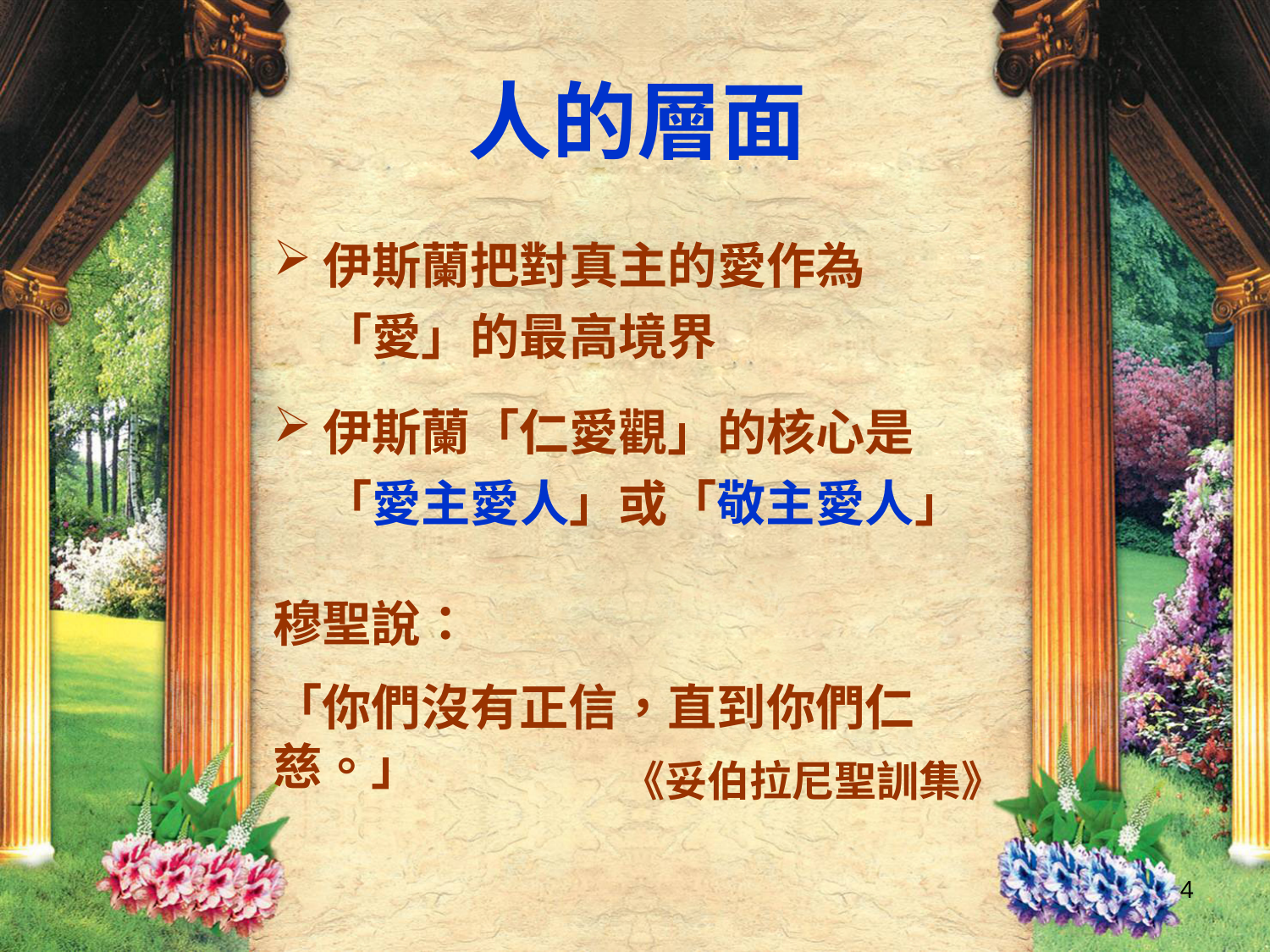

人的層面
伊斯蘭把對真主的愛作為「愛」的最高境界
伊斯蘭「仁愛觀」的核心是   「愛主愛人」或「敬主愛人」
穆聖說：
「你們沒有正信，直到你們仁慈。」
《妥伯拉尼聖訓集》
4